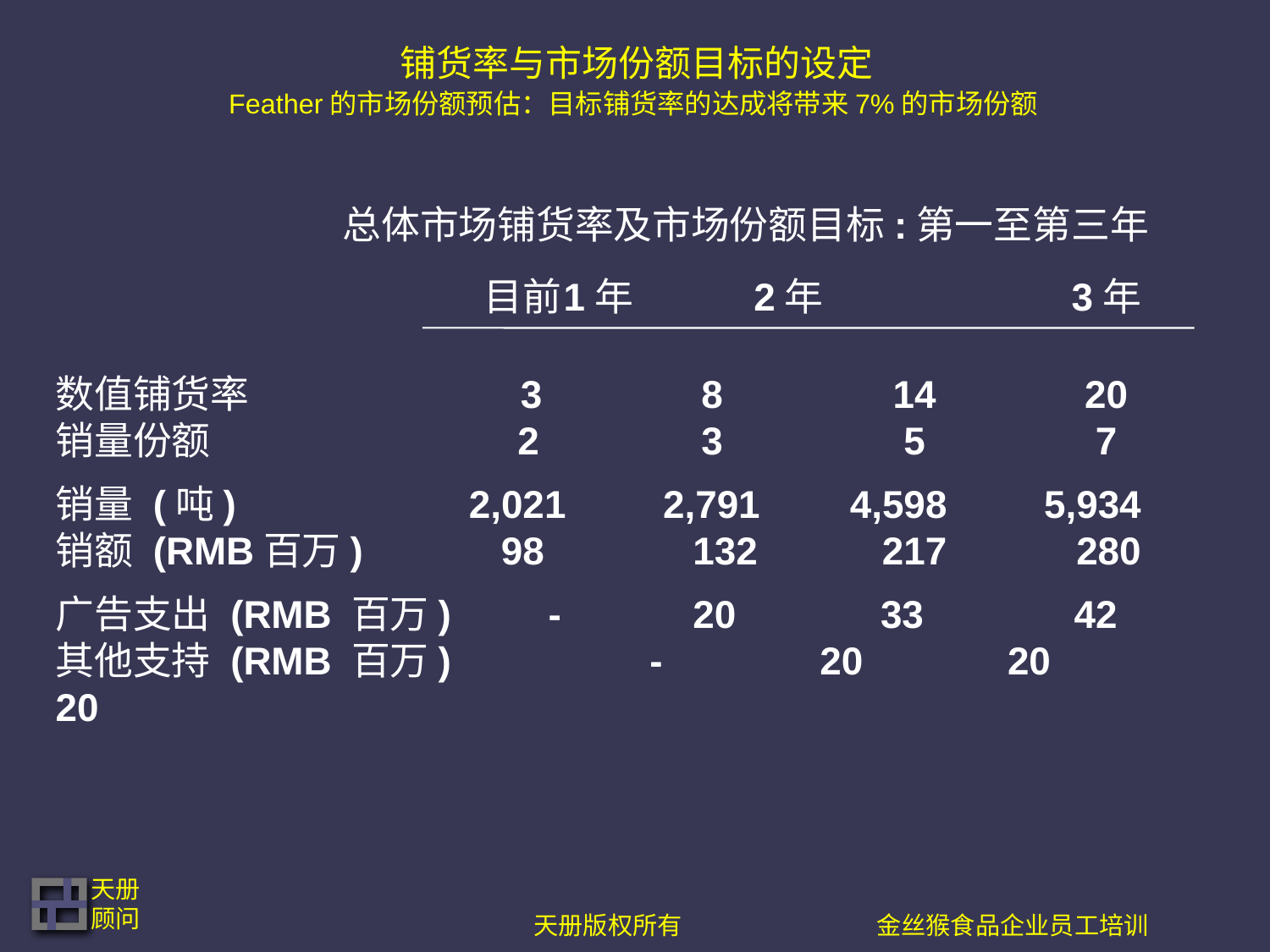

# 铺货率与市场份额目标的设定 Feather的市场份额预估：目标铺货率的达成将带来7%的市场份额
                                总体市场铺货率及市场份额目标:第一至第三年

	   	                   目前	1年	     2年		3年

数值铺货率		         3		 8	       14	             20
销量份额		         2		 3	        5	              7

销量 (吨)	 	   2,021         2,791 	   4,598         5,934
销额 (RMB百万) 	      98 	            132 	      217            280

广告支出 (RMB 百万)         -	            20	                33	                    42
其他支持 (RMB 百万)	        -	            20                 20              20

44